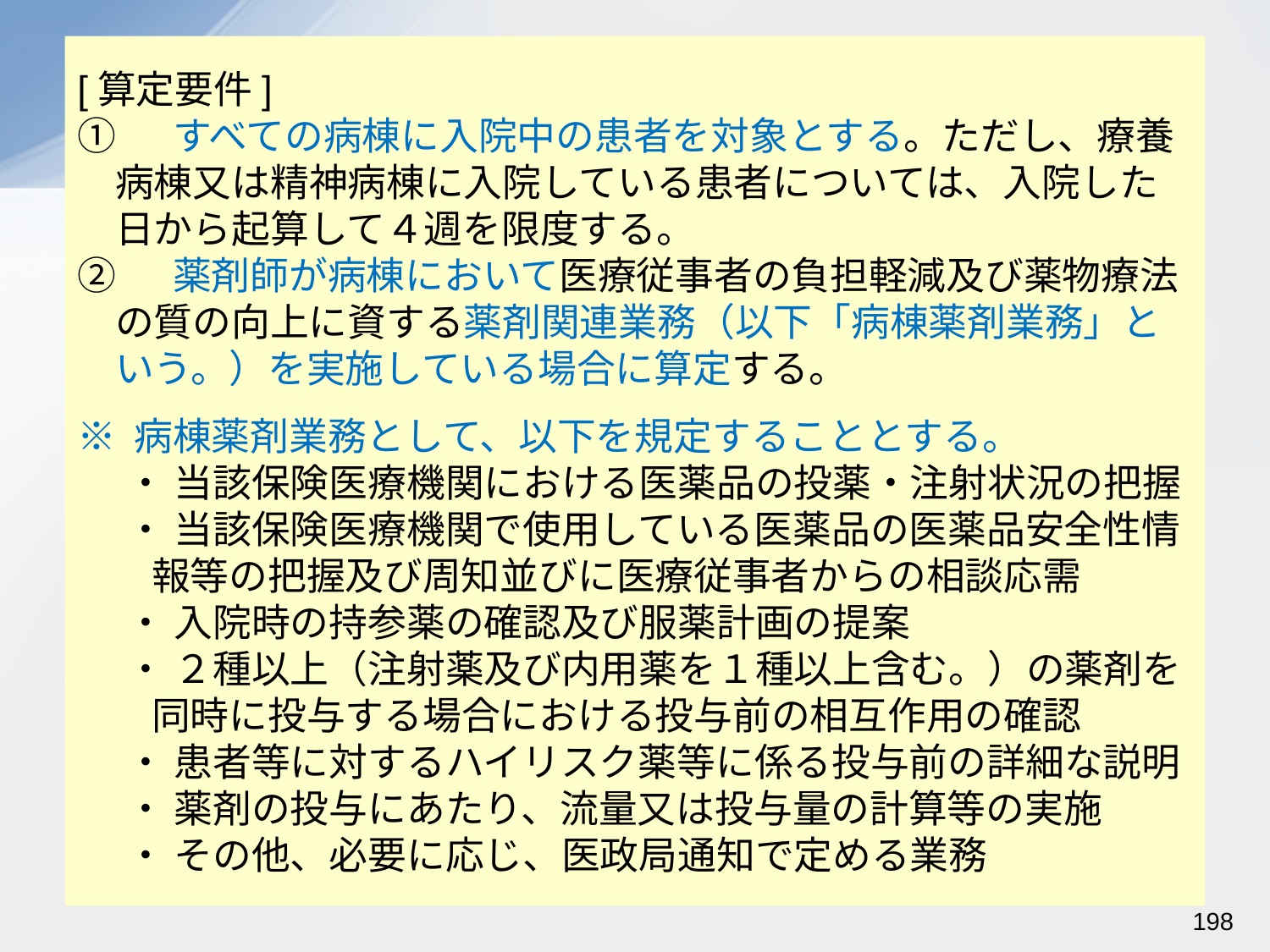

[算定要件]
① 　すべての病棟に入院中の患者を対象とする。ただし、療養病棟又は精神病棟に入院している患者については、入院した日から起算して４週を限度する。
② 　薬剤師が病棟において医療従事者の負担軽減及び薬物療法の質の向上に資する薬剤関連業務（以下「病棟薬剤業務」という。）を実施している場合に算定する。
※ 病棟薬剤業務として、以下を規定することとする。
・ 当該保険医療機関における医薬品の投薬・注射状況の把握
・ 当該保険医療機関で使用している医薬品の医薬品安全性情報等の把握及び周知並びに医療従事者からの相談応需
・ 入院時の持参薬の確認及び服薬計画の提案
・ ２種以上（注射薬及び内用薬を１種以上含む。）の薬剤を同時に投与する場合における投与前の相互作用の確認
・ 患者等に対するハイリスク薬等に係る投与前の詳細な説明
・ 薬剤の投与にあたり、流量又は投与量の計算等の実施
・ その他、必要に応じ、医政局通知で定める業務
198